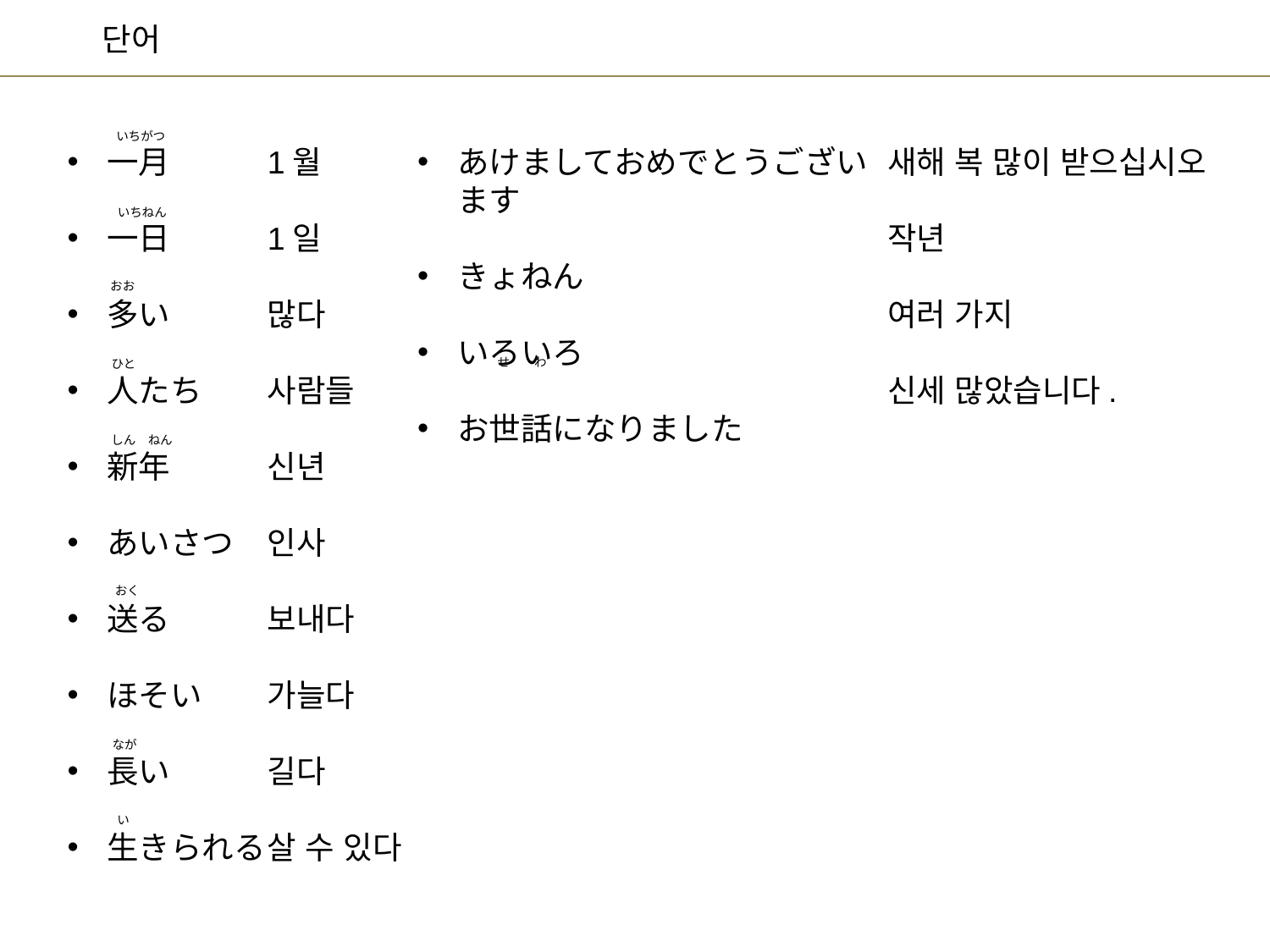

いちがつ
1월

1일

많다

사람들

신년

인사

보내다

가늘다

길다

살 수 있다
새해 복 많이 받으십시오

작년

여러 가지

신세 많았습니다.
一月

一日

多い

人たち

新年

あいさつ

送る

ほそい

長い

生きられる
あけましておめでとうございます

きょねん

いろいろ

お世話になりました
いちねん
おお
せ　　わ
ひと
しん　ねん
おく
なが
い